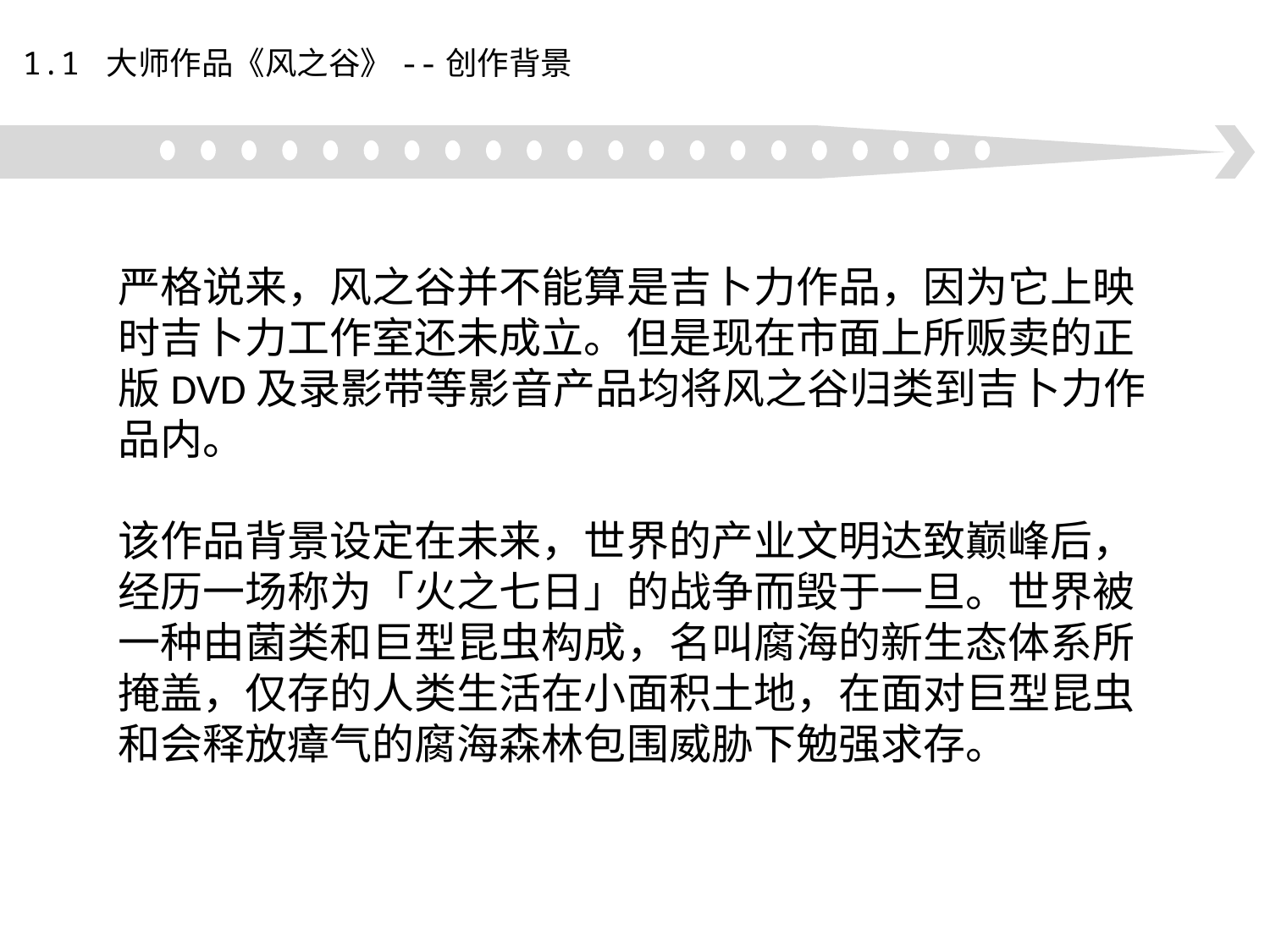

1.1 大师作品《风之谷》--创作背景

严格说来，风之谷并不能算是吉卜力作品，因为它上映时吉卜力工作室还未成立。但是现在市面上所贩卖的正版DVD及录影带等影音产品均将风之谷归类到吉卜力作品内。

该作品背景设定在未来，世界的产业文明达致巅峰后，经历一场称为「火之七日」的战争而毁于一旦。世界被一种由菌类和巨型昆虫构成，名叫腐海的新生态体系所掩盖，仅存的人类生活在小面积土地，在面对巨型昆虫和会释放瘴气的腐海森林包围威胁下勉强求存。